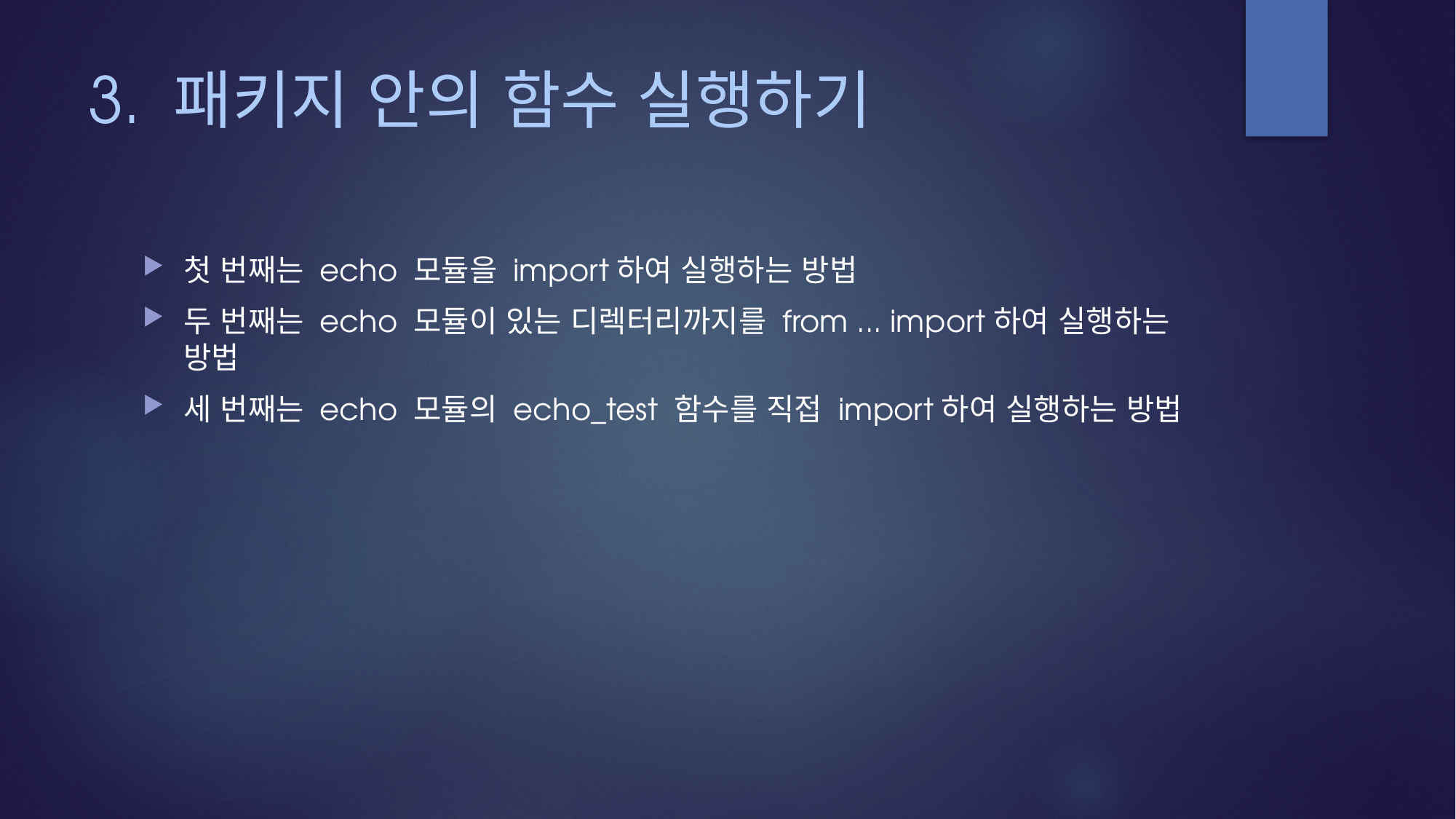

# 3. 패키지 안의 함수 실행하기
첫 번째는 echo 모듈을 import하여 실행하는 방법
두 번째는 echo 모듈이 있는 디렉터리까지를 from ... import하여 실행하는 방법
세 번째는 echo 모듈의 echo_test 함수를 직접 import하여 실행하는 방법